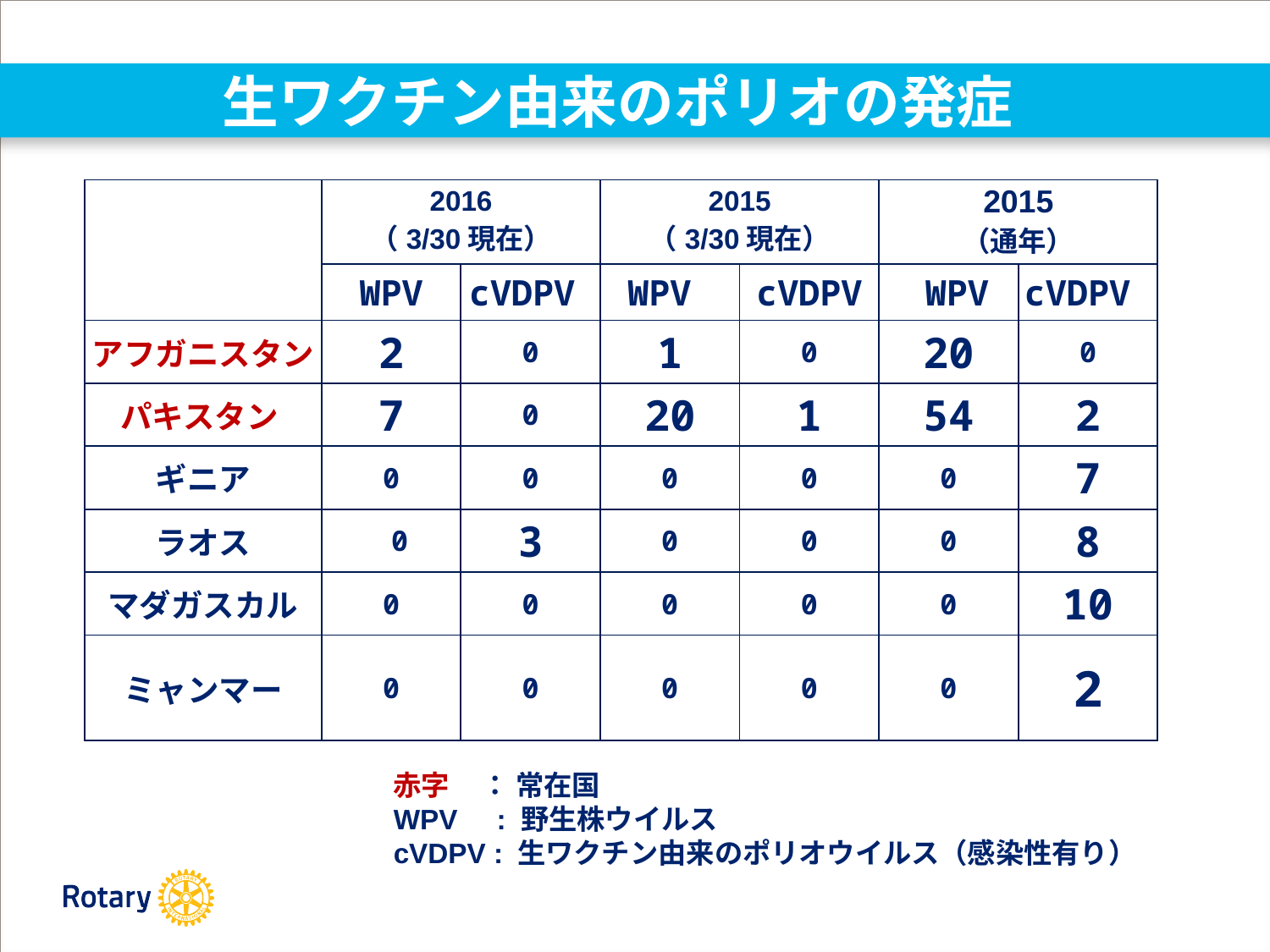

# 生ワクチン由来のポリオの発症
|  | 2016 （3/30現在） |  | 2015 （3/30現在） |  | 2015 （通年） |  |
| --- | --- | --- | --- | --- | --- | --- |
|  | WPV | cVDPV | WPV | cVDPV | WPV | cVDPV |
| アフガニスタン | 2 | 0 | 1 | 0 | 20 | 0 |
| パキスタン | 7 | 0 | 20 | 1 | 54 | 2 |
| ギニア | 0 | 0 | 0 | 0 | 0 | 7 |
| ラオス | 0 | 3 | 0 | 0 | 0 | 8 |
| マダガスカル | 0 | 0 | 0 | 0 | 0 | 10 |
| ミャンマー | 0 | 0 | 0 | 0 | 0 | 2 |
赤字     ： 常在国
WPV     : 野生株ウイルス
cVDPV : 生ワクチン由来のポリオウイルス（感染性有り）